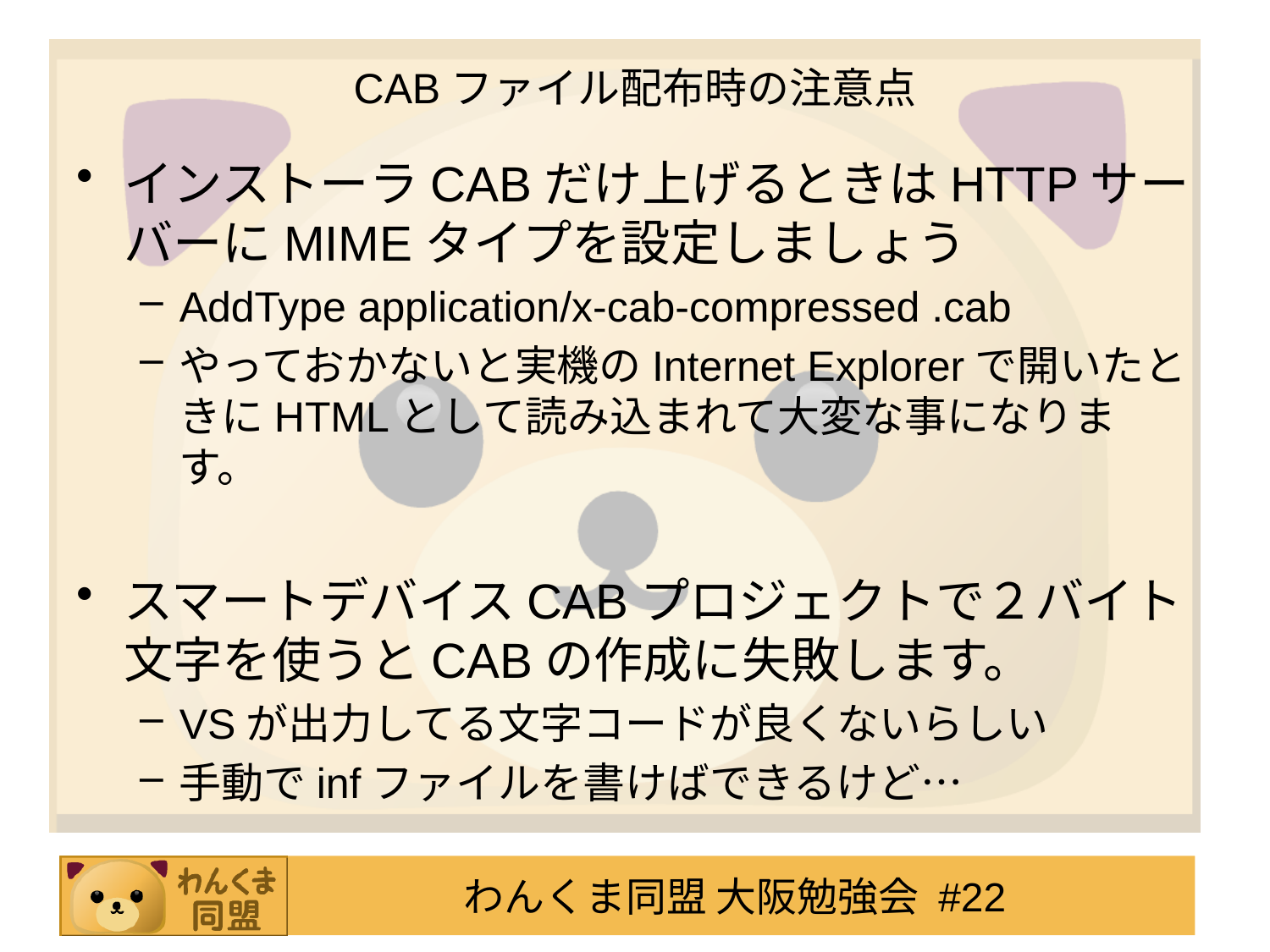

# CABファイル配布時の注意点
インストーラCABだけ上げるときはHTTPサーバーにMIMEタイプを設定しましょう
AddType application/x-cab-compressed .cab
やっておかないと実機のInternet Explorerで開いたときにHTMLとして読み込まれて大変な事になります。

スマートデバイスCABプロジェクトで２バイト文字を使うとCABの作成に失敗します。
VSが出力してる文字コードが良くないらしい
手動でinfファイルを書けばできるけど…